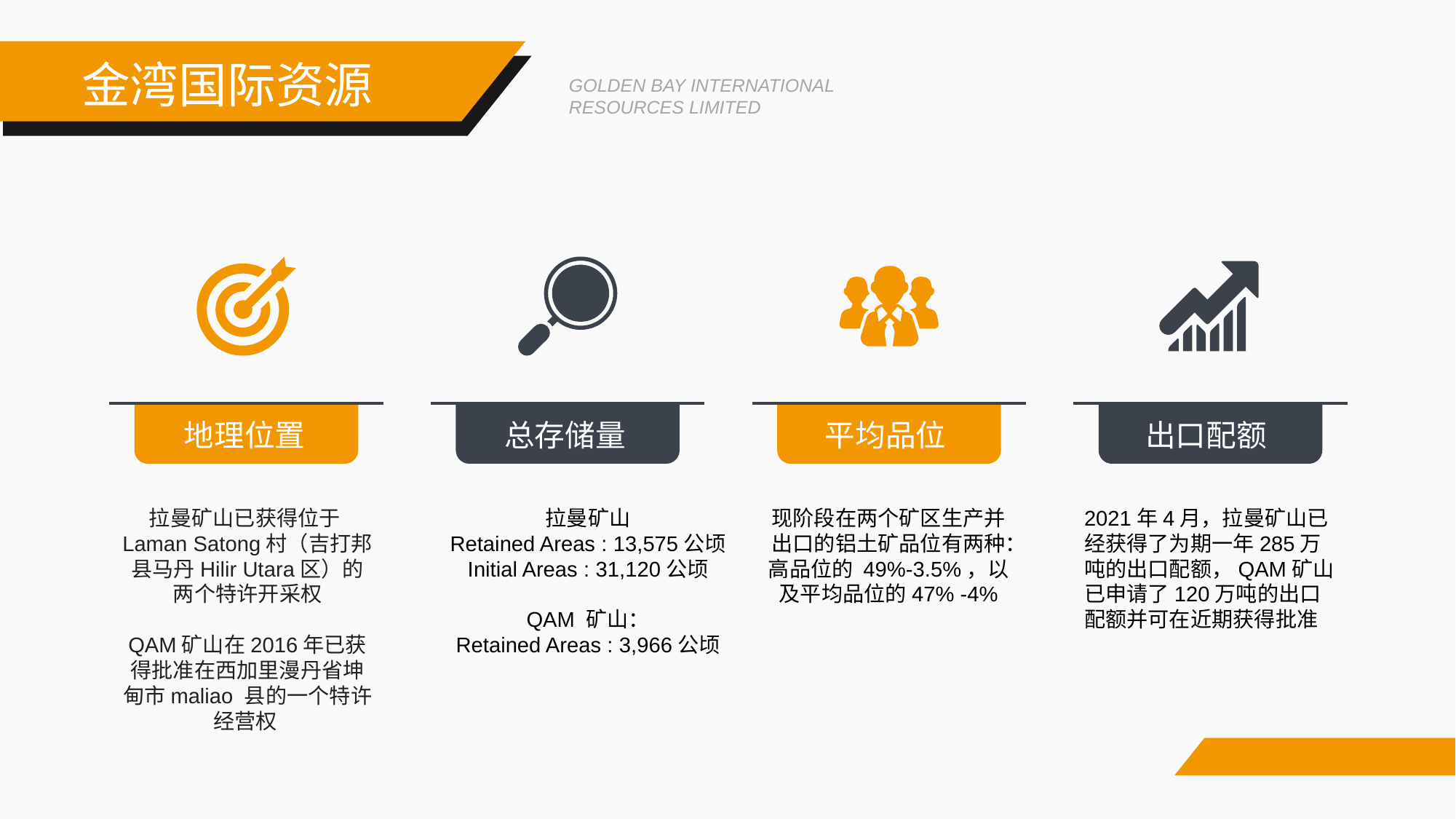

金湾国际资源

GOLDEN BAY INTERNATIONAL RESOURCES LIMITED

地理位置
总存储量
平均品位
出口配额
拉曼矿山已获得位于Laman Satong村（吉打邦县马丹Hilir Utara区）的两个特许开采权

QAM矿山在2016年已获得批准在西加里漫丹省坤甸市maliao 县的一个特许经营权

拉曼矿山
Retained Areas : 13,575公顷
Initial Areas : 31,120公顷

QAM 矿山：
Retained Areas : 3,966公顷

现阶段在两个矿区生产并出口的铝土矿品位有两种：高品位的 49%-3.5%，以及平均品位的47% -4%
2021年4月，拉曼矿山已经获得了为期一年285万吨的出口配额，QAM矿山已申请了120万吨的出口配额并可在近期获得批准